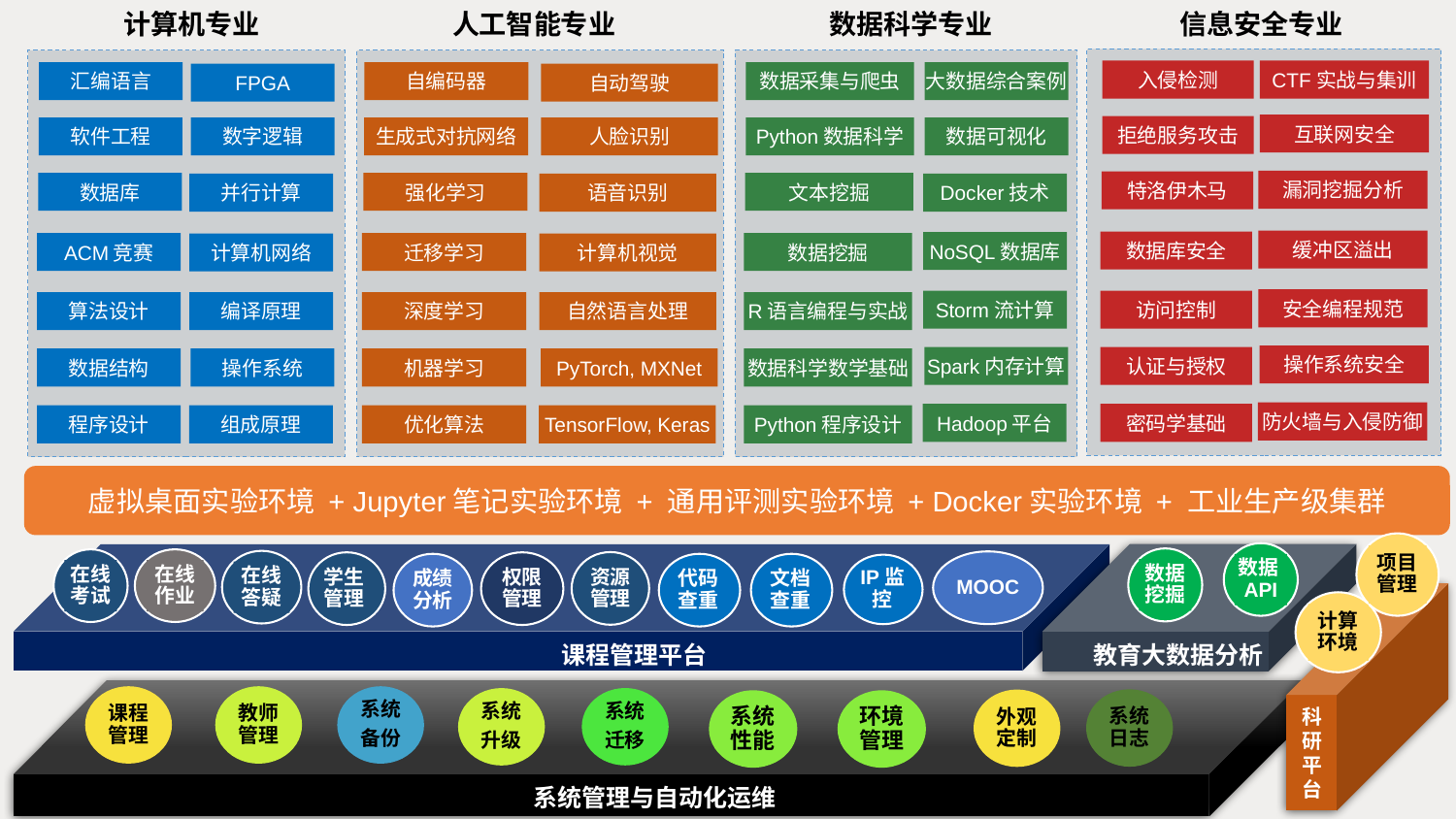

计算机专业
人工智能专业
数据科学专业
信息安全专业

入侵检测
CTF实战与集训
汇编语言
自编码器
数据采集与爬虫
大数据综合案例
FPGA
自动驾驶
互联网安全
拒绝服务攻击
软件工程
数字逻辑
生成式对抗网络
人脸识别
Python数据科学
数据可视化
漏洞挖掘分析
特洛伊木马
数据库
强化学习
文本挖掘
并行计算
语音识别
Docker技术
缓冲区溢出
数据库安全
NoSQL数据库
ACM竞赛
迁移学习
数据挖掘
计算机网络
计算机视觉
安全编程规范
Storm流计算
访问控制
算法设计
编译原理
深度学习
自然语言处理
R语言编程与实战
操作系统安全
Spark内存计算
认证与授权
数据结构
操作系统
机器学习
PyTorch, MXNet
数据科学数学基础
防火墙与入侵防御
Hadoop平台
密码学基础
程序设计
组成原理
优化算法
TensorFlow, Keras
Python程序设计
虚拟桌面实验环境 + Jupyter笔记实验环境 + 通用评测实验环境 + Docker实验环境 + 工业生产级集群

项目管理

数据API

数据挖掘

在线考试

在线作业

在线答疑

MOOC

资源管理

学生管理

权限管理

成绩分析

代码查重

文档查重

IP监控
科研平台

计算环境
课程管理平台
教育大数据分析

教师管理

系统
备份

课程管理

系统
迁移

系统
升级

系统日志

外观定制

系统性能

环境管理
系统管理与自动化运维